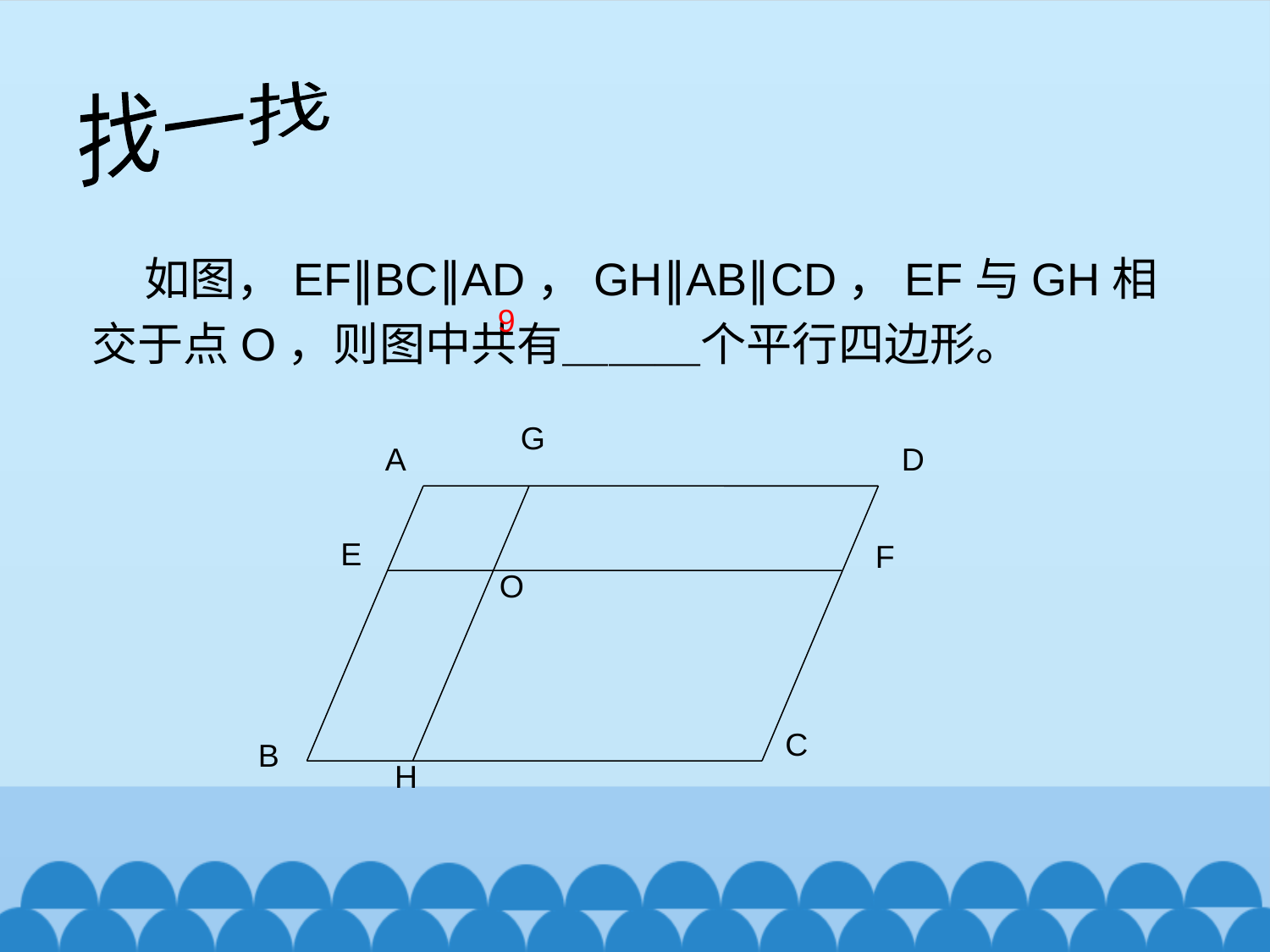

找一找
    如图，EF∥BC∥AD，GH∥AB∥CD，EF与GH相交于点O，则图中共有＿＿＿个平行四边形。
9
G
A
D
E
F
O
C
B
H